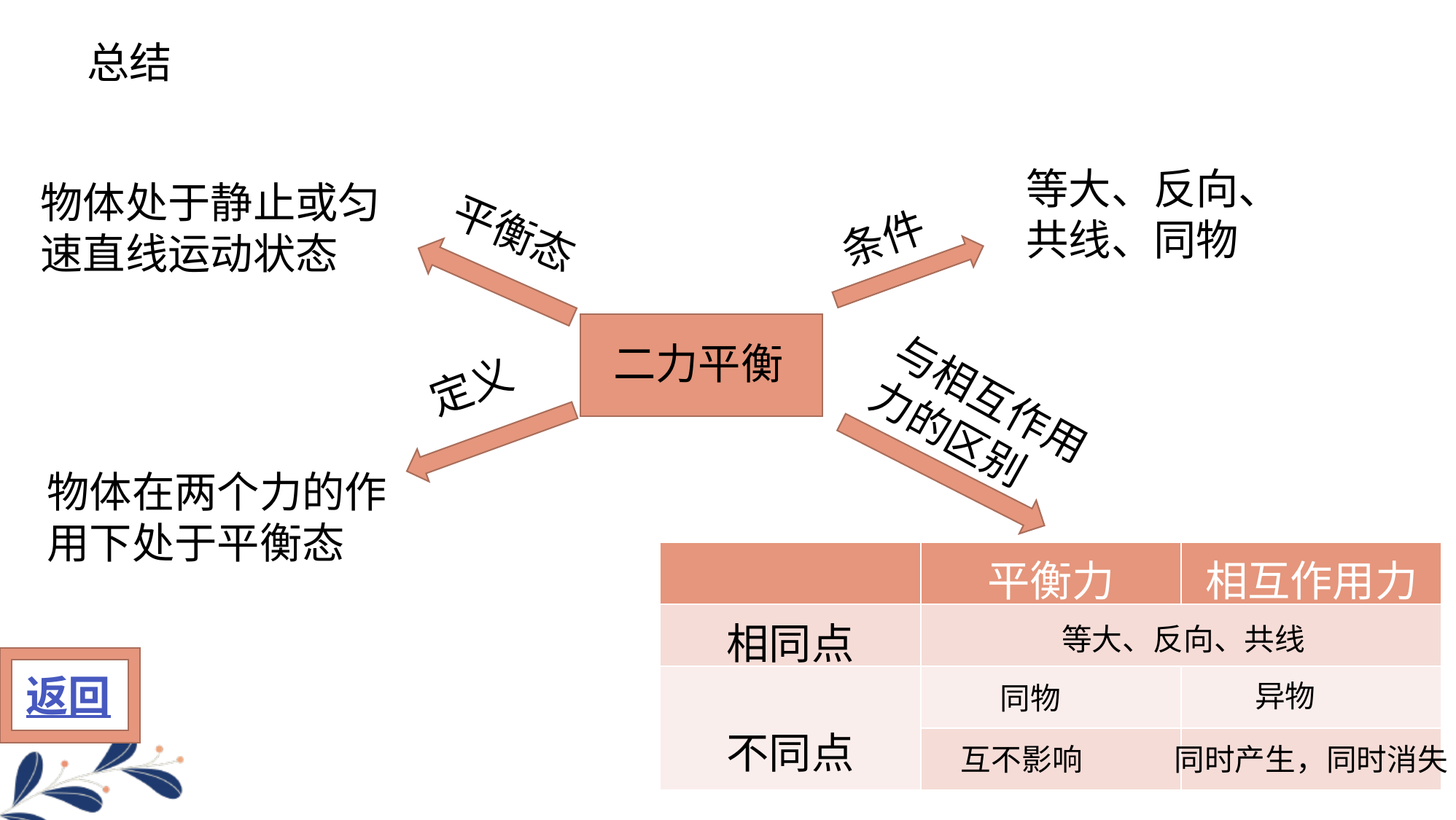

总结
等大、反向、共线、同物
物体处于静止或匀速直线运动状态
平衡态

条件

二力平衡
定义
与相互作用力的区别

物体在两个力的作用下处于平衡态
|  | 平衡力 | 相互作用力 |
| --- | --- | --- |
| 相同点 |  |  |
| 不同点 |  |  |
|  |  |  |
等大、反向、共线

返回
异物
同物
互不影响
同时产生，同时消失